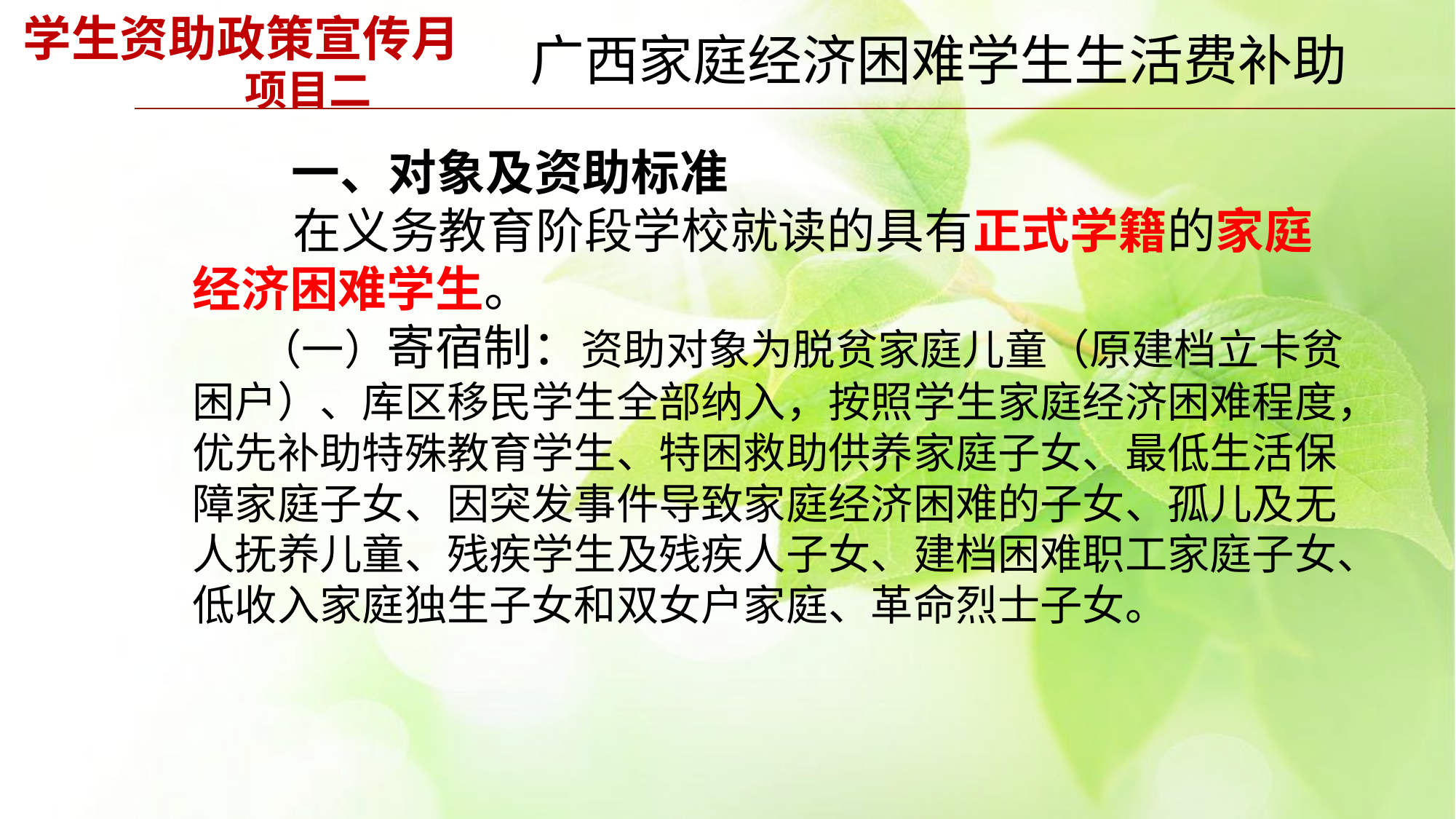

# 学生资助政策宣传月 项目二
    广西家庭经济困难学生生活费补助

        一、对象及资助标准
        在义务教育阶段学校就读的具有正式学籍的家庭经济困难学生。
      （一）寄宿制：资助对象为脱贫家庭儿童（原建档立卡贫困户）、库区移民学生全部纳入，按照学生家庭经济困难程度，优先补助特殊教育学生、特困救助供养家庭子女、最低生活保障家庭子女、因突发事件导致家庭经济困难的子女、孤儿及无人抚养儿童、残疾学生及残疾人子女、建档困难职工家庭子女、低收入家庭独生子女和双女户家庭、革命烈士子女。